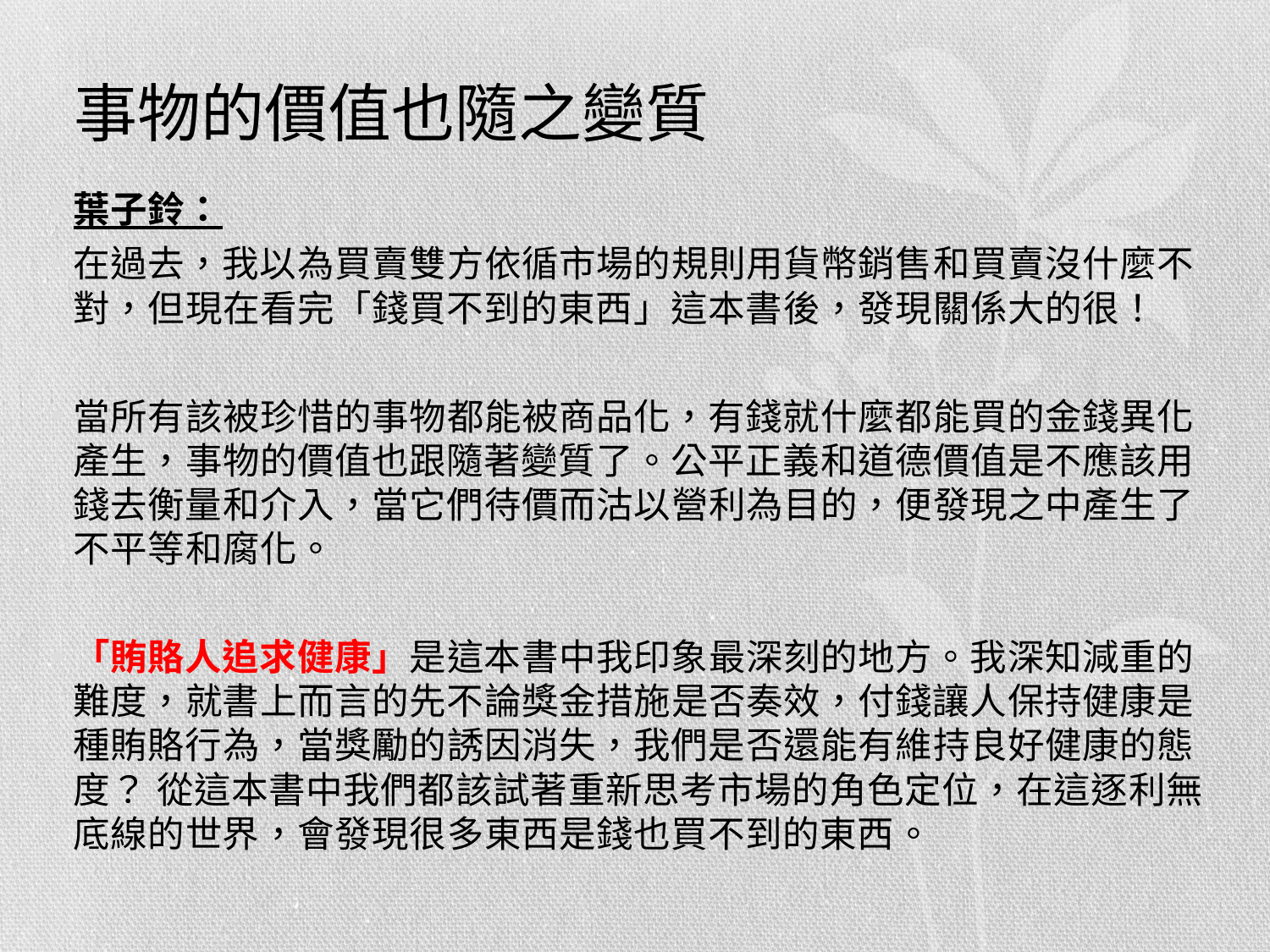

# 事物的價值也隨之變質
葉子鈴：
在過去，我以為買賣雙方依循市場的規則用貨幣銷售和買賣沒什麼不對，但現在看完「錢買不到的東西」這本書後，發現關係大的很！

當所有該被珍惜的事物都能被商品化，有錢就什麼都能買的金錢異化產生，事物的價值也跟隨著變質了。公平正義和道德價值是不應該用錢去衡量和介入，當它們待價而沽以營利為目的，便發現之中產生了不平等和腐化。

「賄賂人追求健康」是這本書中我印象最深刻的地方。我深知減重的難度，就書上而言的先不論獎金措施是否奏效，付錢讓人保持健康是種賄賂行為，當獎勵的誘因消失，我們是否還能有維持良好健康的態度？ 從這本書中我們都該試著重新思考市場的角色定位，在這逐利無底線的世界，會發現很多東西是錢也買不到的東西。